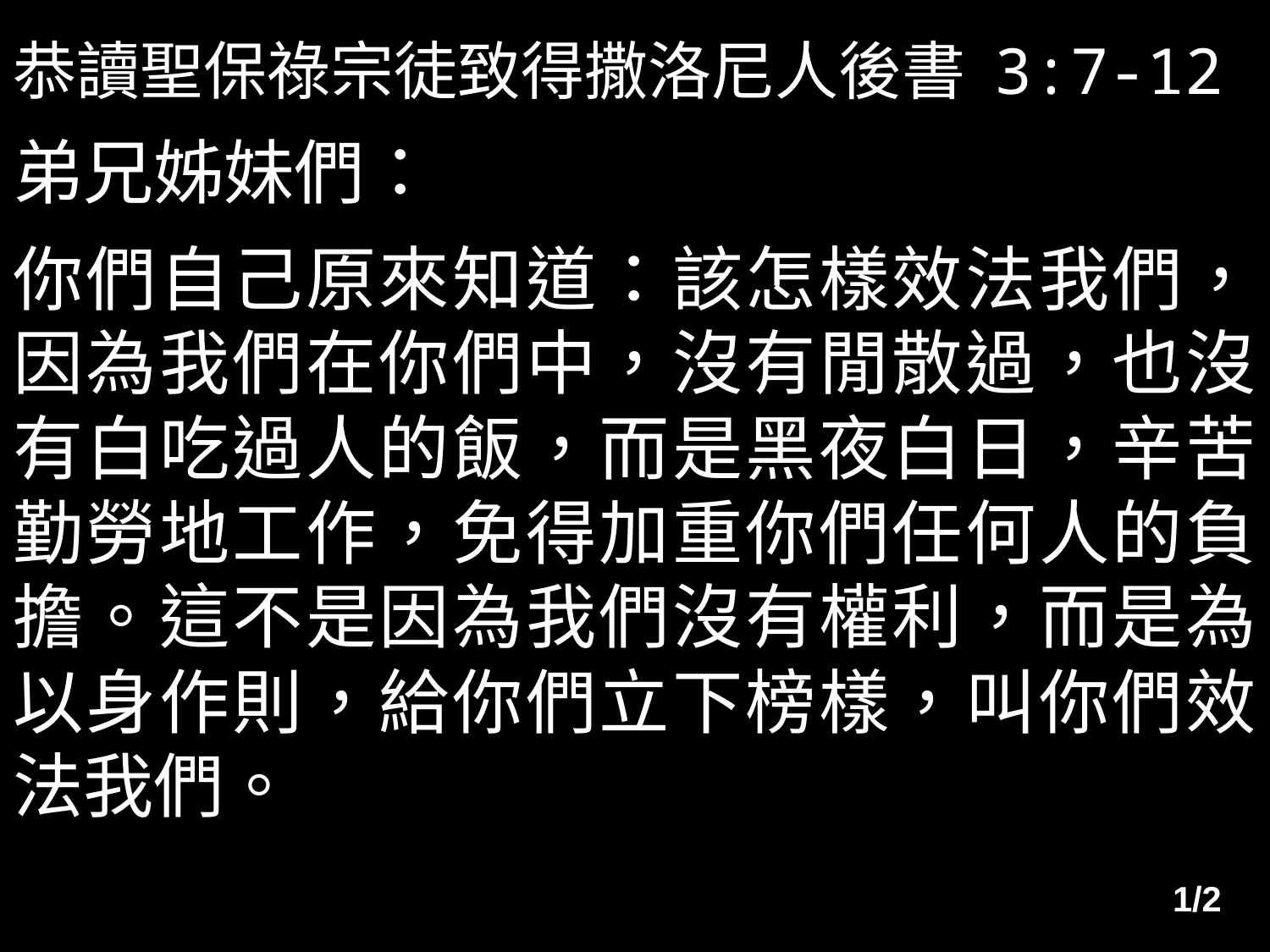

恭讀聖保祿宗徒致得撒洛尼人後書 3:7-12
弟兄姊妹們：
你們自己原來知道：該怎樣效法我們，因為我們在你們中，沒有閒散過，也沒有白吃過人的飯，而是黑夜白日，辛苦勤勞地工作，免得加重你們任何人的負擔。這不是因為我們沒有權利，而是為以身作則，給你們立下榜樣，叫你們效法我們。

1/2